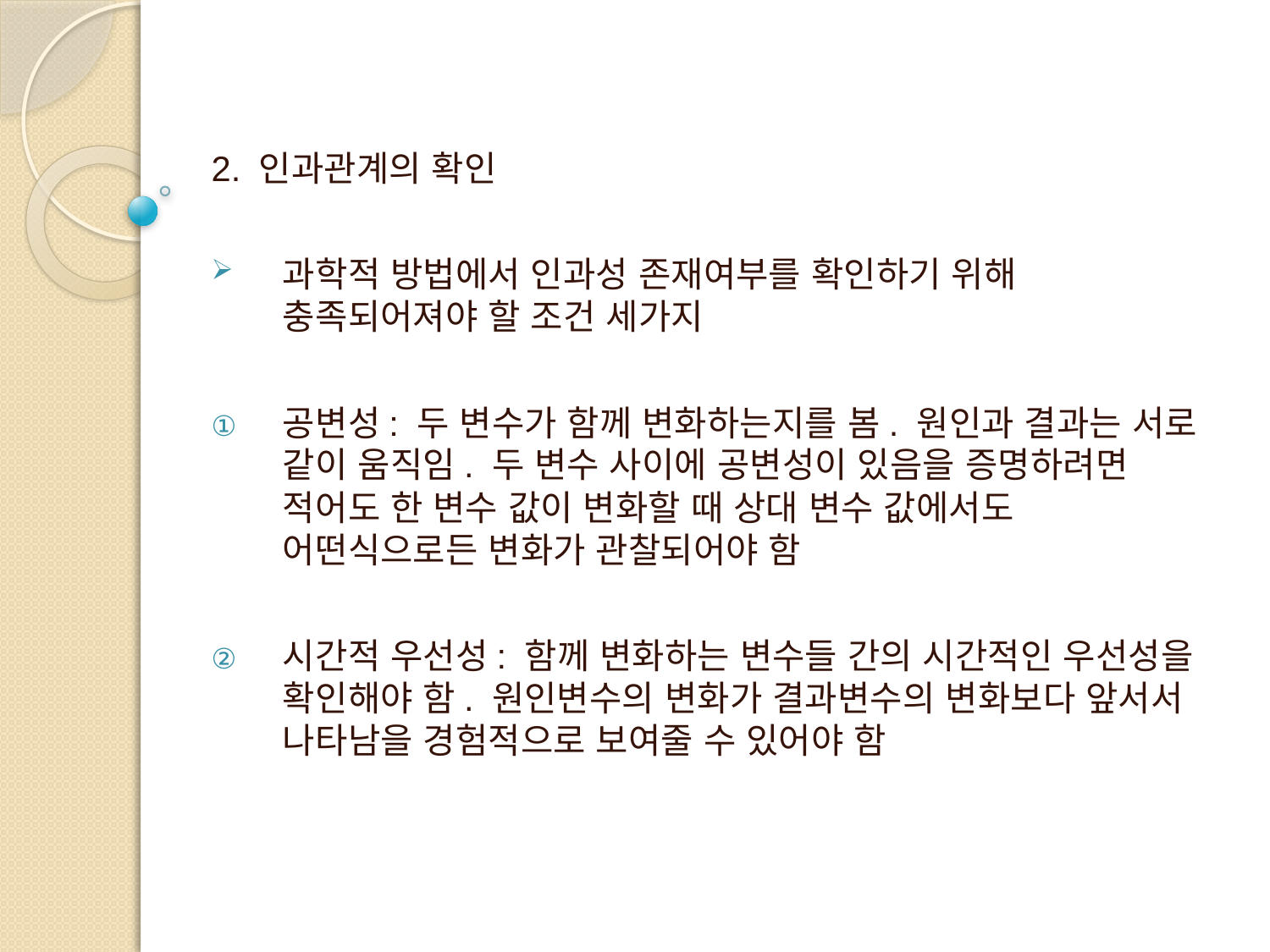

2. 인과관계의 확인

과학적 방법에서 인과성 존재여부를 확인하기 위해 충족되어져야 할 조건 세가지

공변성: 두 변수가 함께 변화하는지를 봄. 원인과 결과는 서로 같이 움직임. 두 변수 사이에 공변성이 있음을 증명하려면 적어도 한 변수 값이 변화할 때 상대 변수 값에서도 어떤식으로든 변화가 관찰되어야 함

시간적 우선성: 함께 변화하는 변수들 간의 시간적인 우선성을 확인해야 함. 원인변수의 변화가 결과변수의 변화보다 앞서서 나타남을 경험적으로 보여줄 수 있어야 함